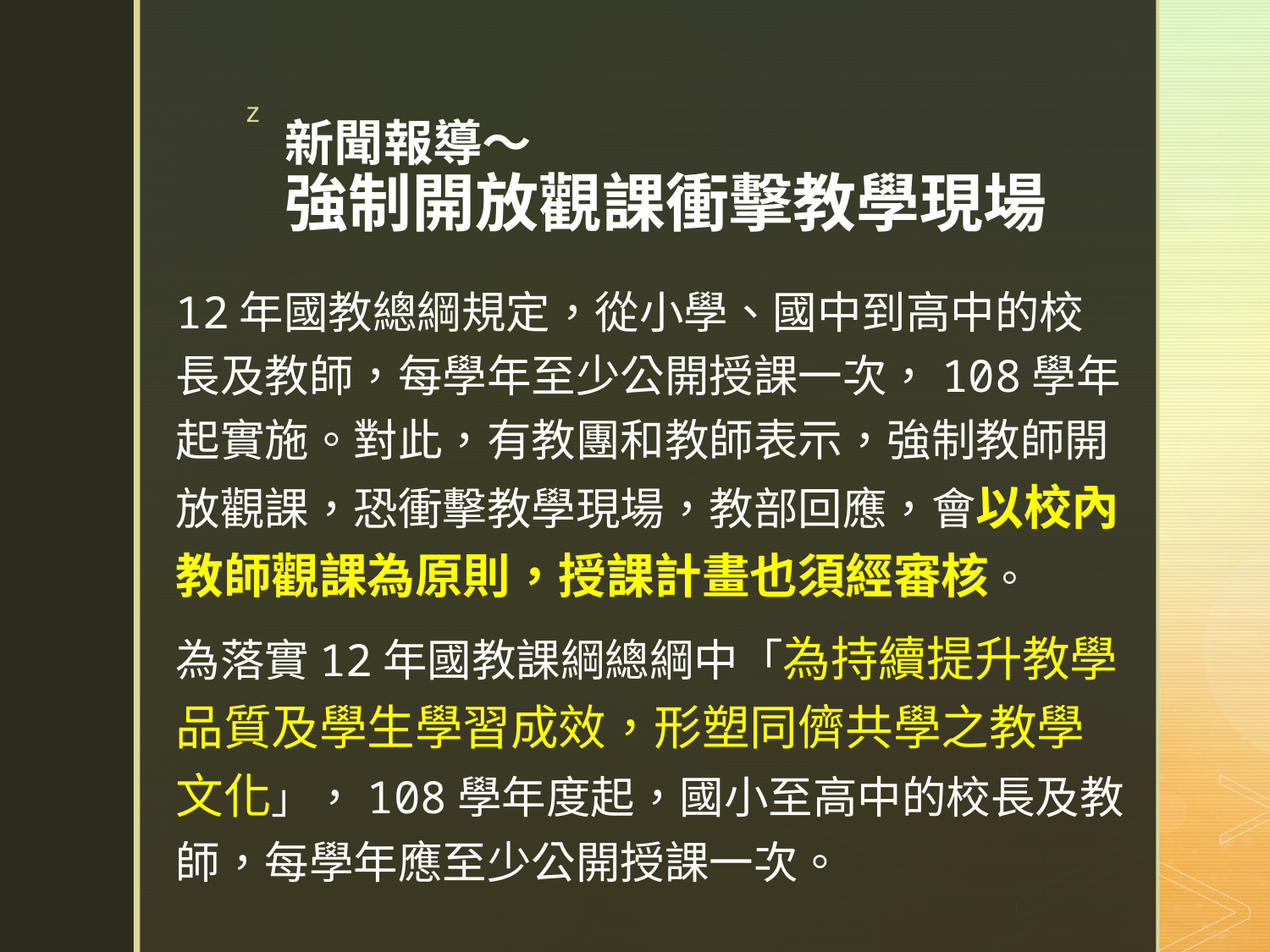

# 新聞報導～ 強制開放觀課衝擊教學現場
12年國教總綱規定，從小學、國中到高中的校長及教師，每學年至少公開授課一次，108學年起實施。對此，有教團和教師表示，強制教師開放觀課，恐衝擊教學現場，教部回應，會以校內教師觀課為原則，授課計畫也須經審核。
為落實12年國教課綱總綱中「為持續提升教學品質及學生學習成效，形塑同儕共學之教學文化」，108學年度起，國小至高中的校長及教師，每學年應至少公開授課一次。